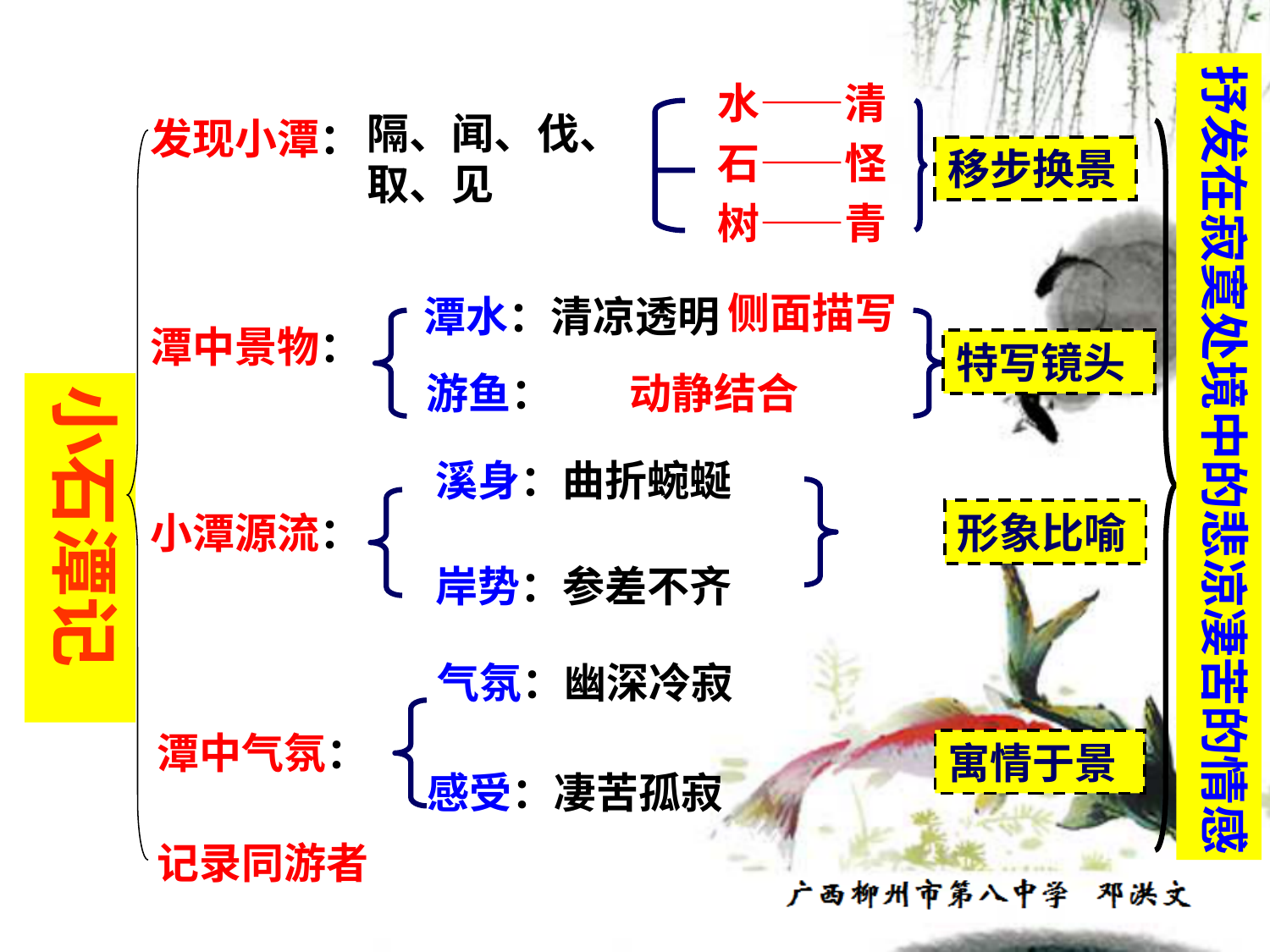

抒发在寂寞处境中的悲凉凄苦的情感
水——清

隔、闻、伐、取、见

发现小潭：

石——怪
移步换景
树——青
侧面描写
 潭水：清凉透明

潭中景物：
特写镜头
  游鱼：        动静结合
小石潭记
溪身：曲折蜿蜒

小潭源流：
形象比喻
岸势：参差不齐
气氛：幽深冷寂

潭中气氛：
寓情于景
感受：凄苦孤寂
记录同游者